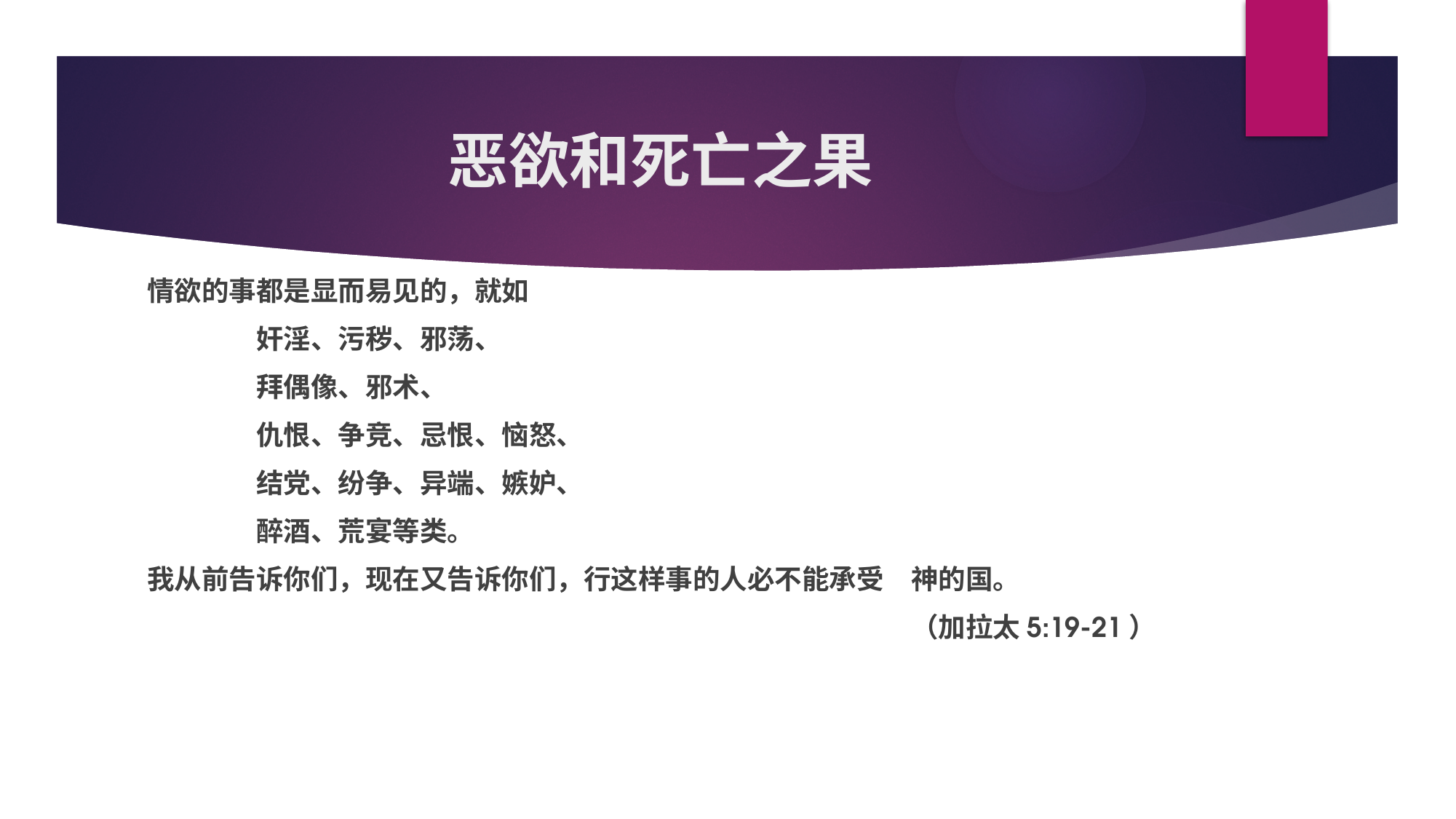

# 恶欲和死亡之果
情欲的事都是显而易见的，就如
	奸淫、污秽、邪荡、
	拜偶像、邪术、
	仇恨、争竞、忌恨、恼怒、
	结党、纷争、异端、嫉妒、
	醉酒、荒宴等类。
我从前告诉你们，现在又告诉你们，行这样事的人必不能承受　神的国。
							（加拉太5:19-21）